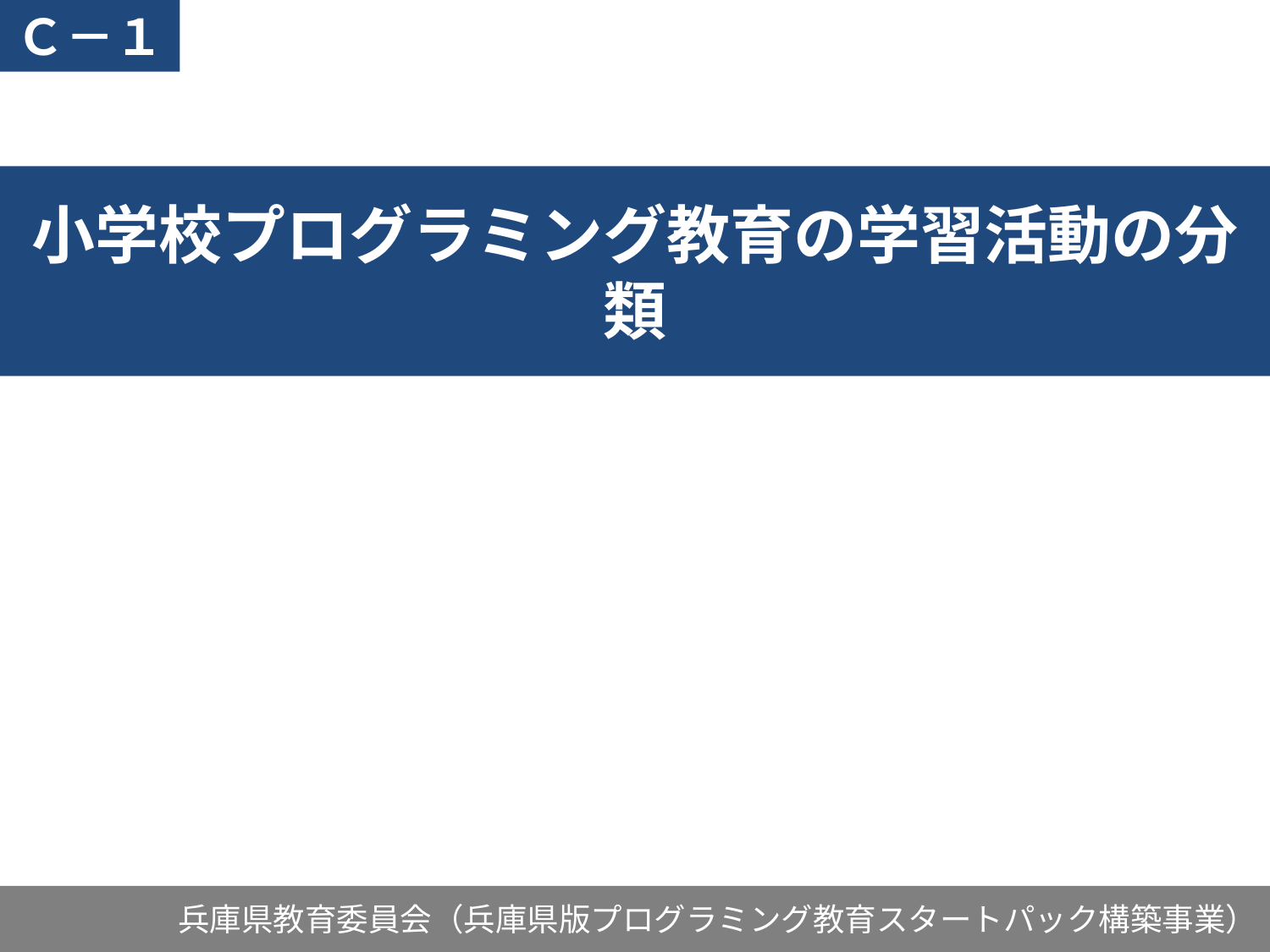

Ｃ－１
# 小学校プログラミング教育の学習活動の分類
兵庫県教育委員会（兵庫県版プログラミング教育スタートパック構築事業）